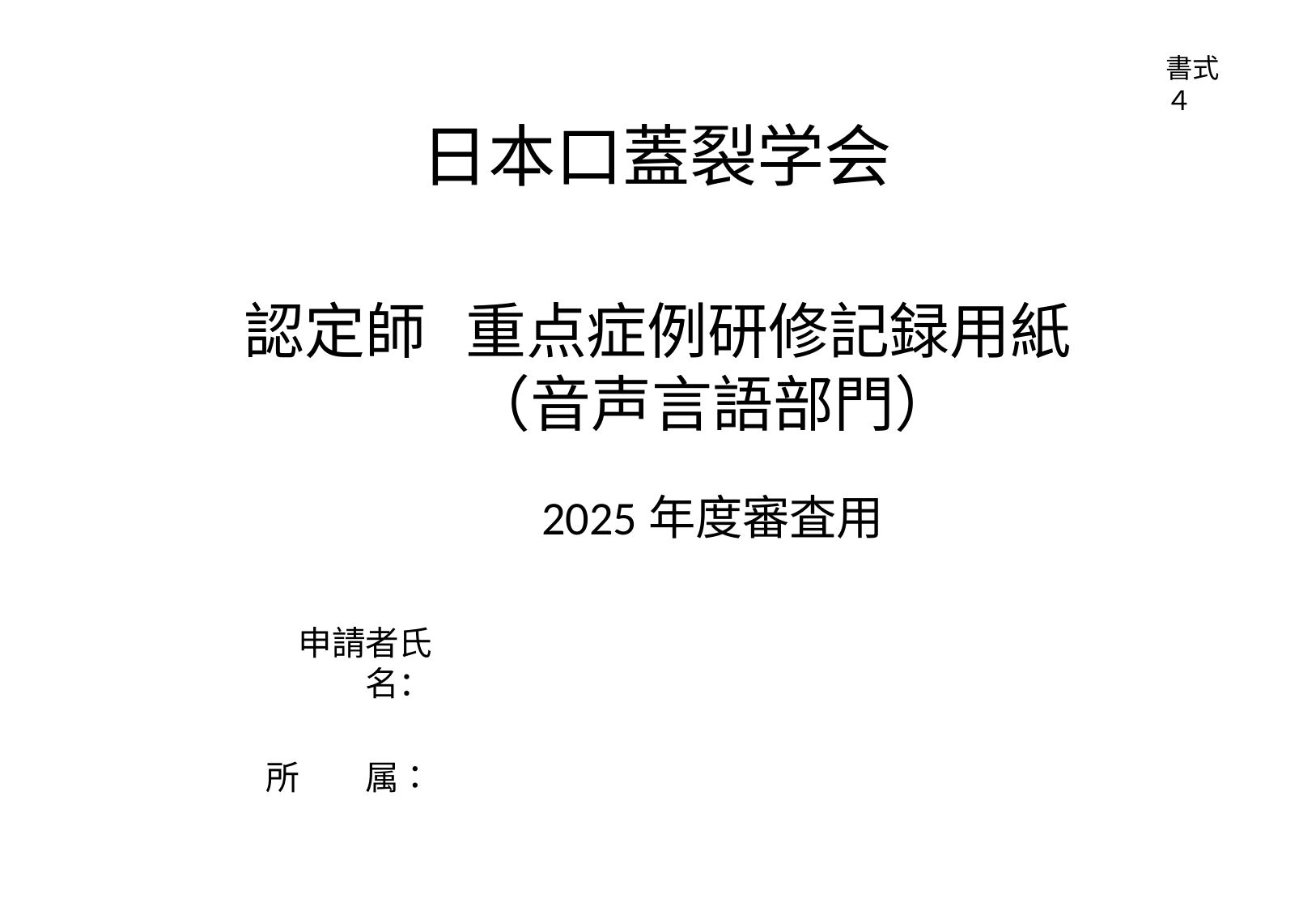

書式４
# 日本口蓋裂学会
認定師	重点症例研修記録用紙
（音声言語部門）
2025年度審査用
申請者氏名：

所　　属：
1